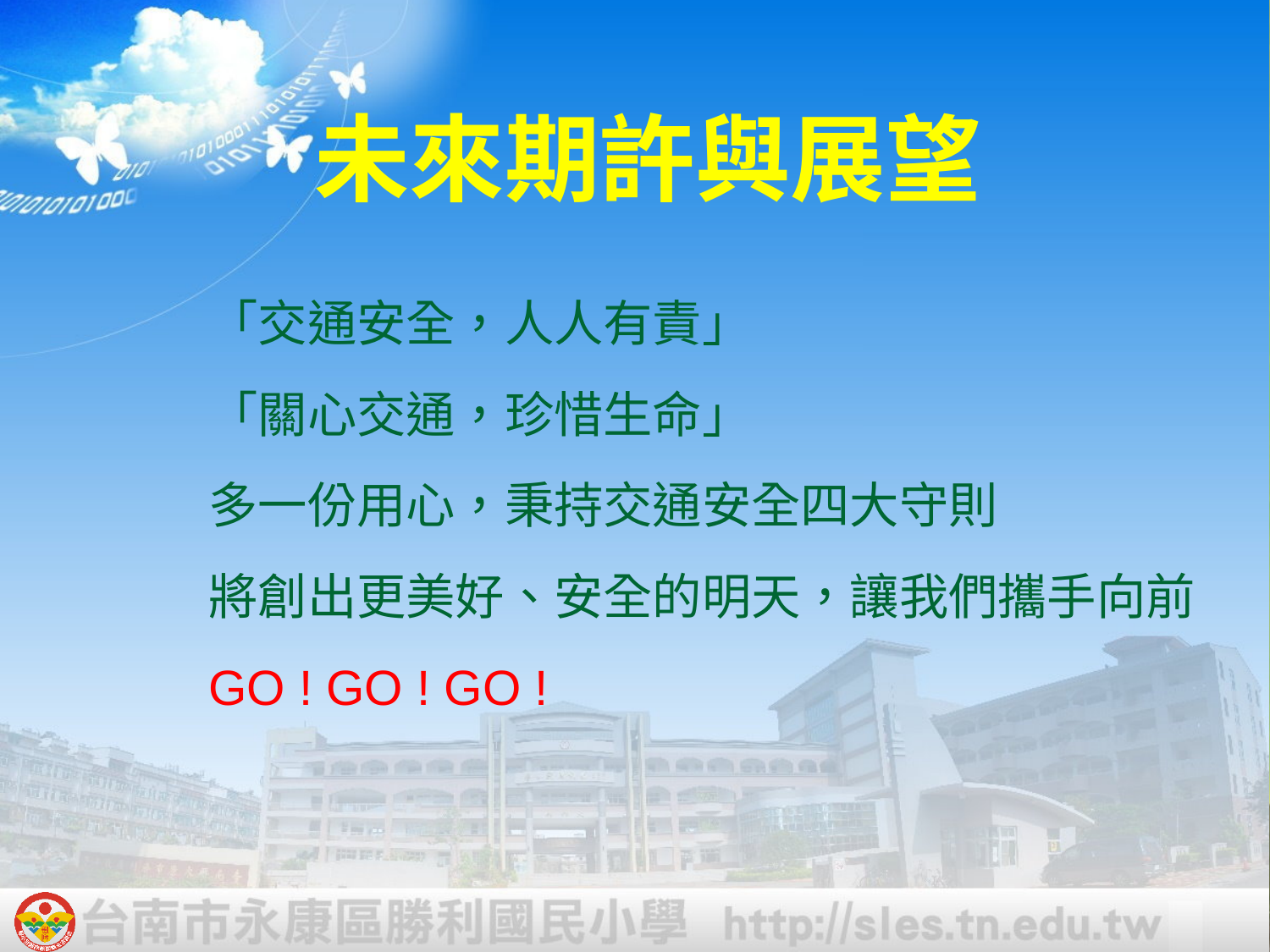

未來期許與展望

「交通安全，人人有責」
「關心交通，珍惜生命」
多一份用心，秉持交通安全四大守則
將創出更美好、安全的明天，讓我們攜手向前
GO ! GO ! GO !